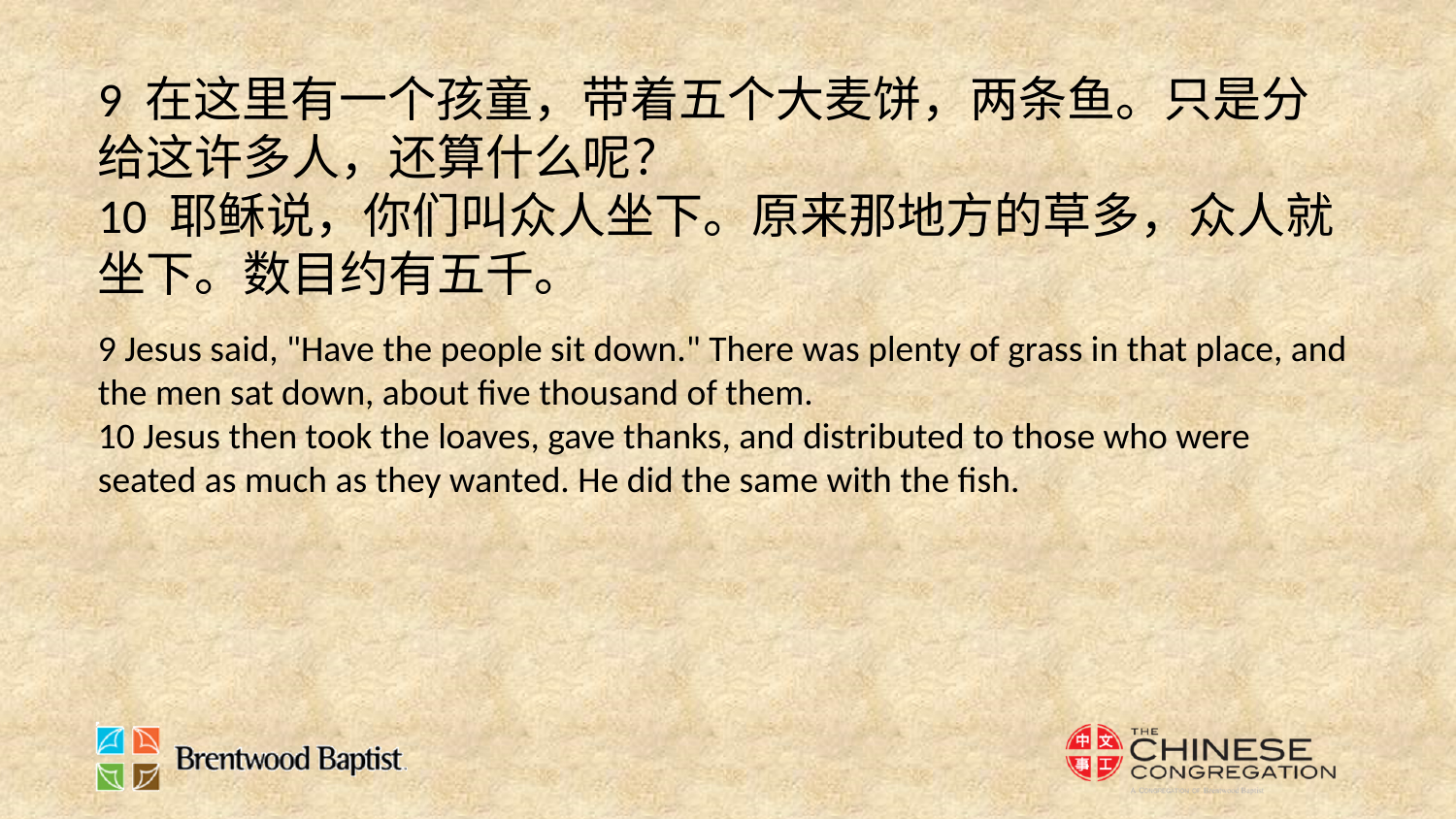

9 在这里有一个孩童，带着五个大麦饼，两条鱼。只是分给这许多人，还算什么呢？
10 耶稣说，你们叫众人坐下。原来那地方的草多，众人就坐下。数目约有五千。

9 Jesus said, "Have the people sit down." There was plenty of grass in that place, and the men sat down, about five thousand of them.
10 Jesus then took the loaves, gave thanks, and distributed to those who were seated as much as they wanted. He did the same with the fish.